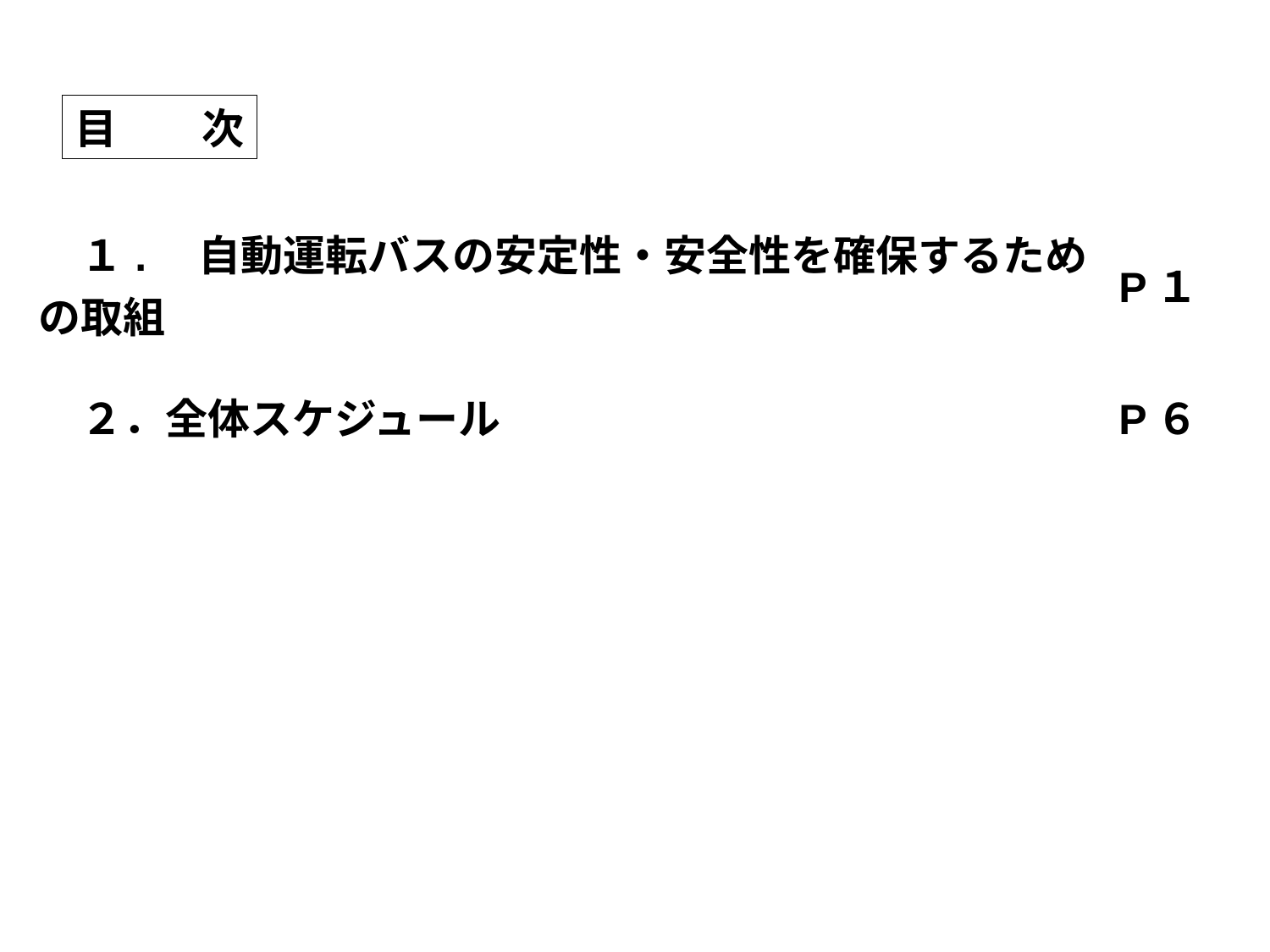

目　　次
| １.　自動運転バスの安定性・安全性を確保するための取組 | P１ |
| --- | --- |
| ２．全体スケジュール | P６ |